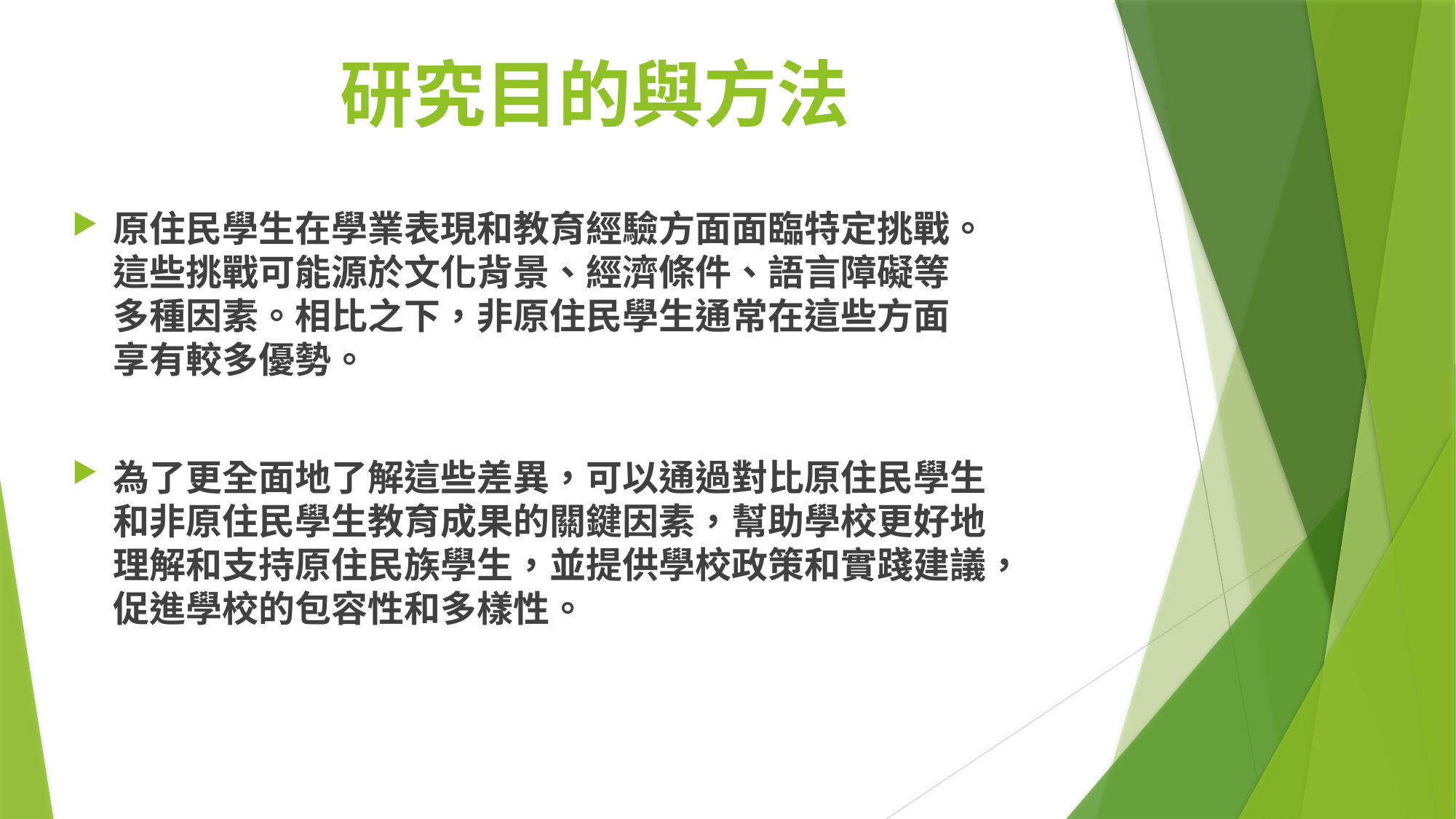

# 研究目的與方法
原住民學生在學業表現和教育經驗方面面臨特定挑戰。這些挑戰可能源於文化背景、經濟條件、語言障礙等　多種因素。相比之下，非原住民學生通常在這些方面　享有較多優勢。

為了更全面地了解這些差異，可以通過對比原住民學生和非原住民學生教育成果的關鍵因素，幫助學校更好地理解和支持原住民族學生，並提供學校政策和實踐建議，促進學校的包容性和多樣性。